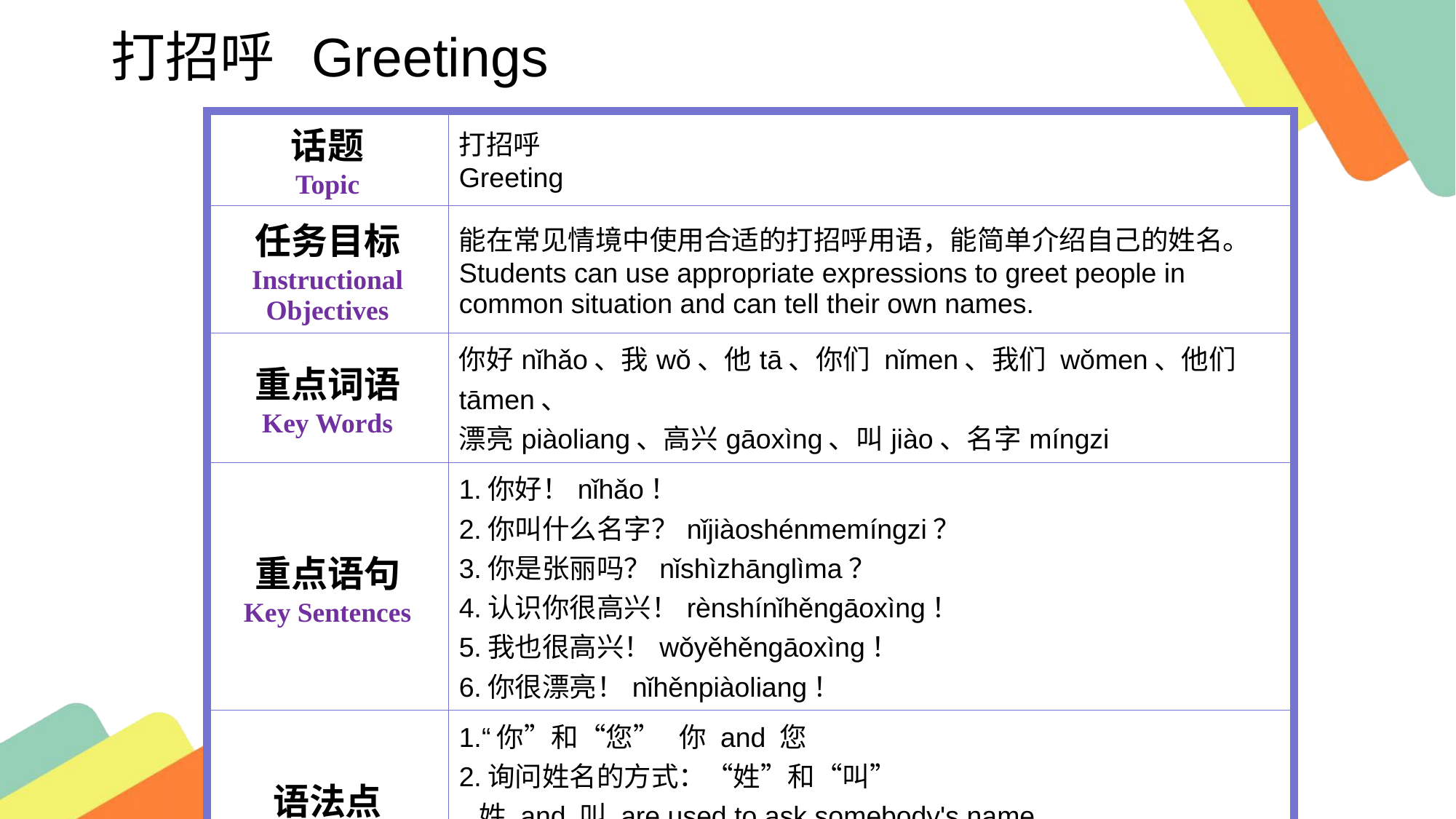

打招呼  Greetings
| 话题 Topic | 打招呼 Greeting |
| --- | --- |
| 任务目标 Instructional Objectives | 能在常见情境中使用合适的打招呼用语，能简单介绍自己的姓名。 Students can use appropriate expressions to greet people in common situation and can tell their own names. |
| 重点词语 Key Words | 你好nǐhǎo、我wǒ、他tā、你们 nǐmen、我们 wǒmen、他们tāmen、 漂亮piàoliang、高兴gāoxìng、叫jiào、名字míngzi |
| 重点语句 Key Sentences | 1.你好！nǐhǎo！ 2.你叫什么名字？nǐjiàoshénmemíngzi？ 3.你是张丽吗？nǐshìzhānglìma？ 4.认识你很高兴！rènshínǐhěngāoxìng！ 5.我也很高兴！wǒyěhěngāoxìng！ 6.你很漂亮！nǐhěnpiàoliang！ |
| 语法点 Grammar Points | 1.“你”和“您” 你 and 您 2.询问姓名的方式：“姓”和“叫” 姓 and 叫 are used to ask somebody's name 3.“是”字句 The是-sentence 4.形容词谓语句 The sentence with an adjectival predicate |